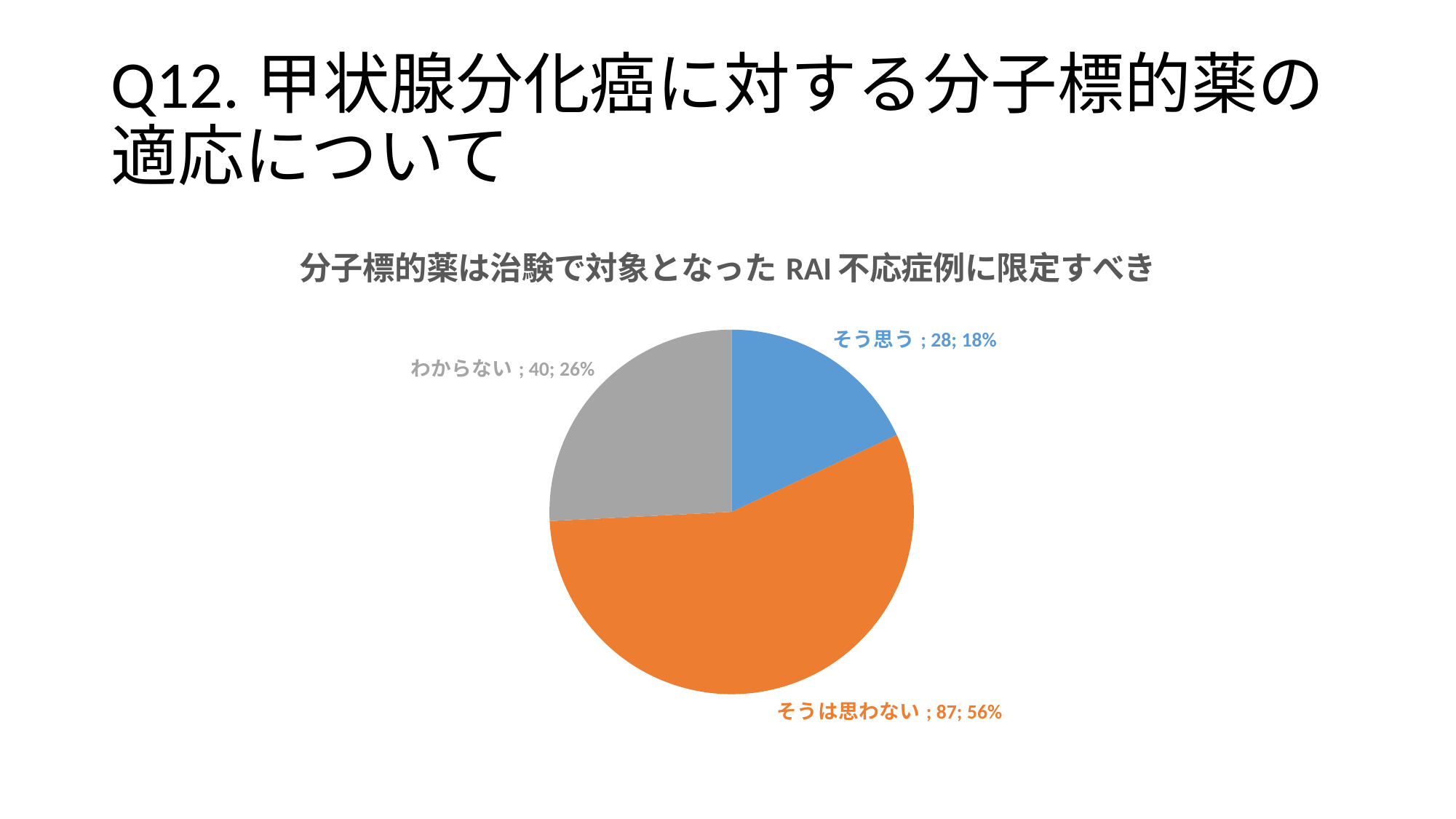

# Q12.甲状腺分化癌に対する分子標的薬の適応について

### Chart:

| Category | 分子標的薬は治験で対象となったRAI不応症例に限定すべき |
|---|---|
| そう思う | 28.0 |
| そうは思わない | 87.0 |
| わからない | 40.0 |